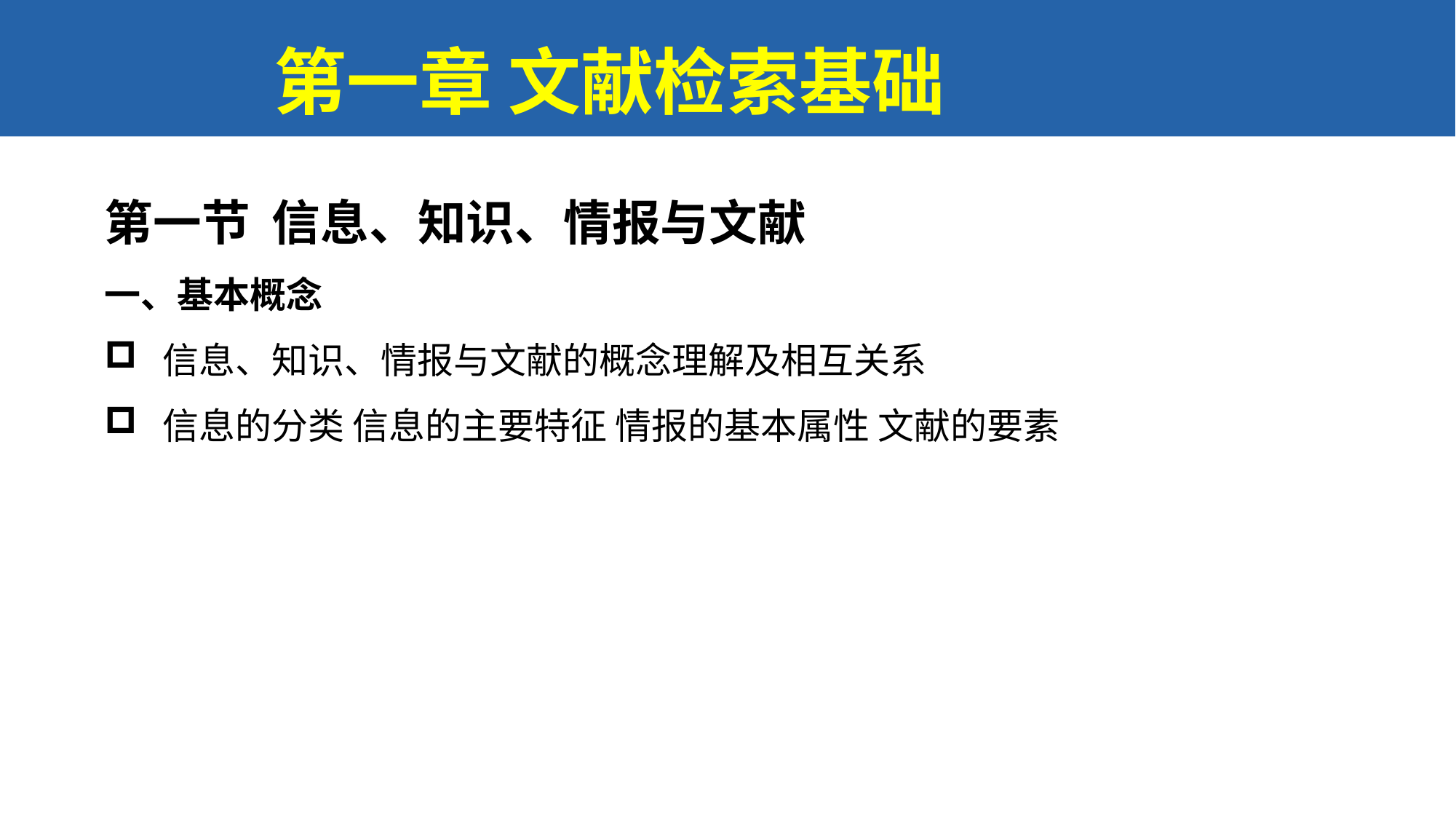

第一章 文献检索基础
第一节  信息、知识、情报与文献
一、基本概念
 信息、知识、情报与文献的概念理解及相互关系
 信息的分类 信息的主要特征 情报的基本属性 文献的要素